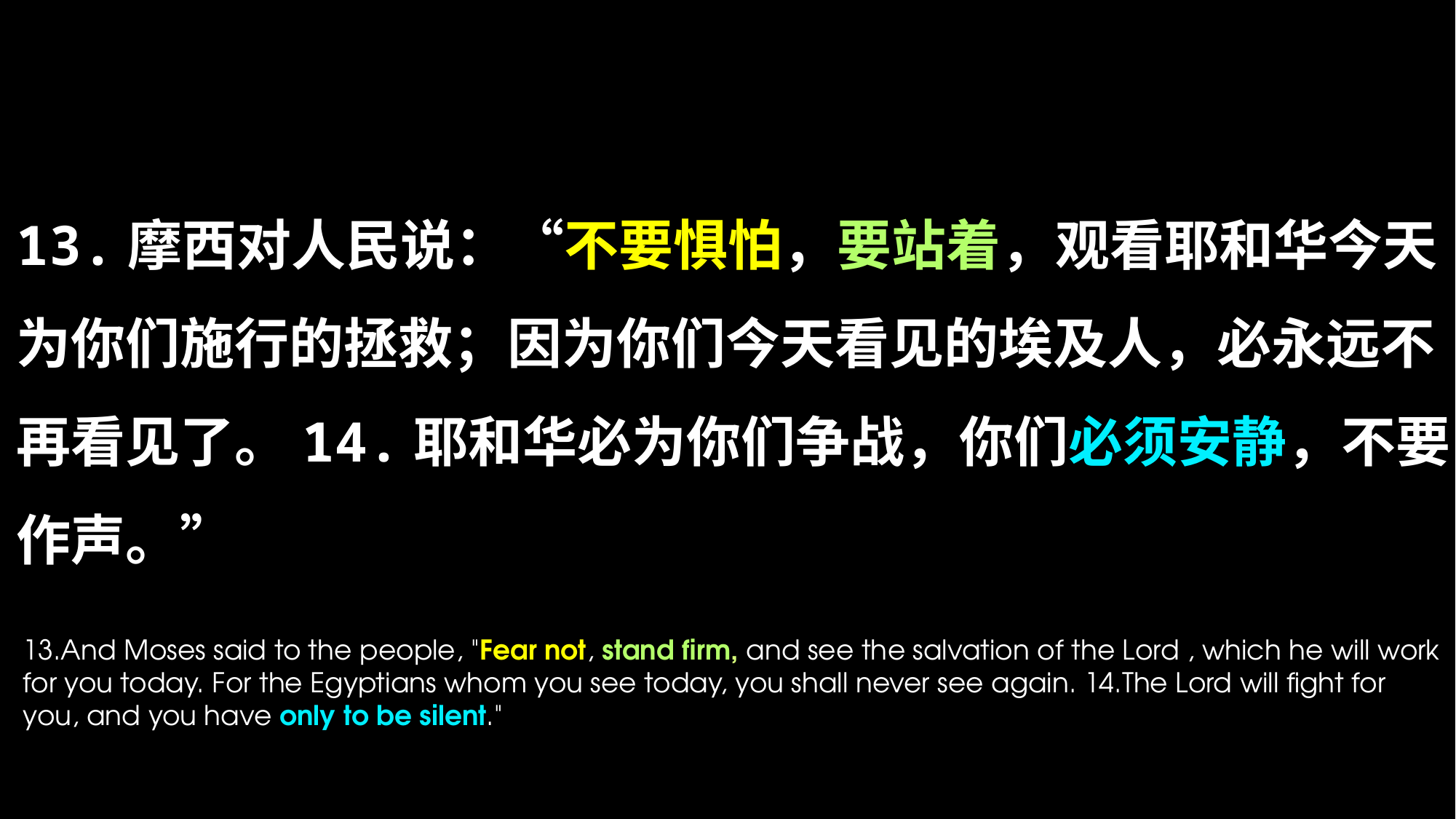

13.摩西对人民说：“不要惧怕，要站着，观看耶和华今天为你们施行的拯救；因为你们今天看见的埃及人，必永远不再看见了。14.耶和华必为你们争战，你们必须安静，不要作声。”

13.And Moses said to the people, "Fear not, stand firm, and see the salvation of the Lord , which he will work for you today. For the Egyptians whom you see today, you shall never see again. 14.The Lord will fight for you, and you have only to be silent."